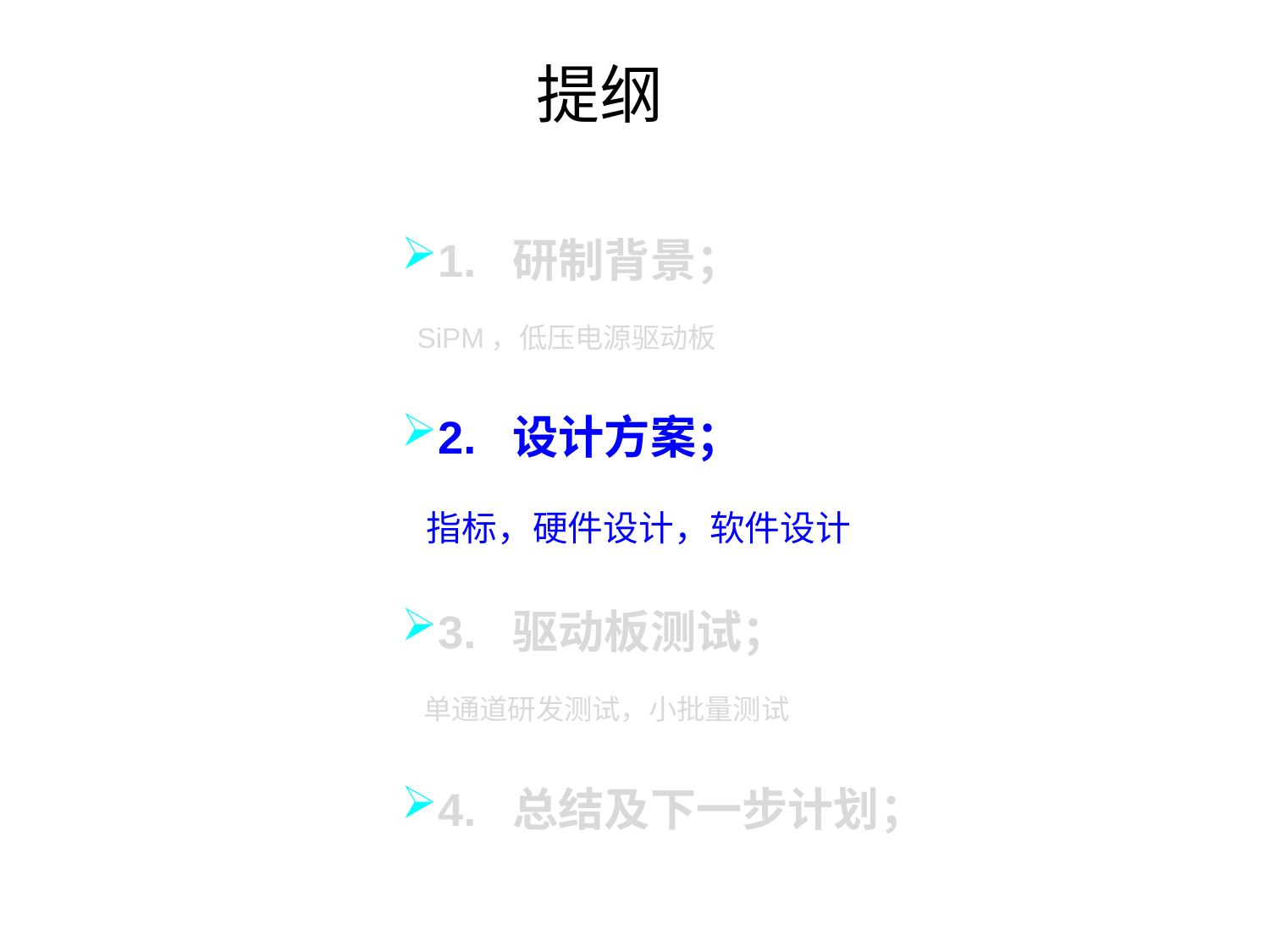

提纲
1.  研制背景；
  SiPM，低压电源驱动板
2.  设计方案；
  指标，硬件设计，软件设计
3.  驱动板测试；
  单通道研发测试，小批量测试
4.  总结及下一步计划；